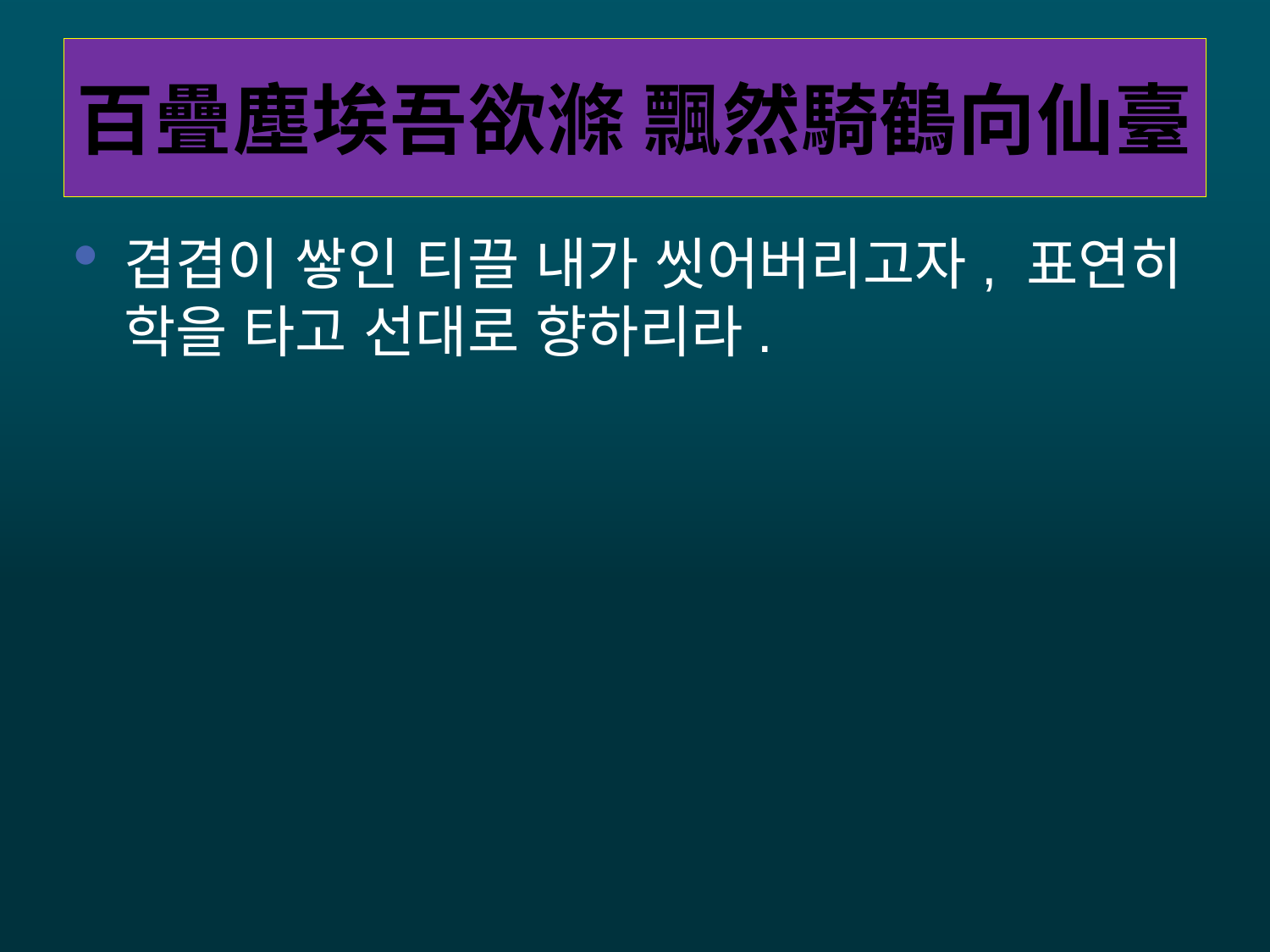

# 百疊塵埃吾欲滌 飄然騎鶴向仙臺
겹겹이 쌓인 티끌 내가 씻어버리고자, 표연히 학을 타고 선대로 향하리라.